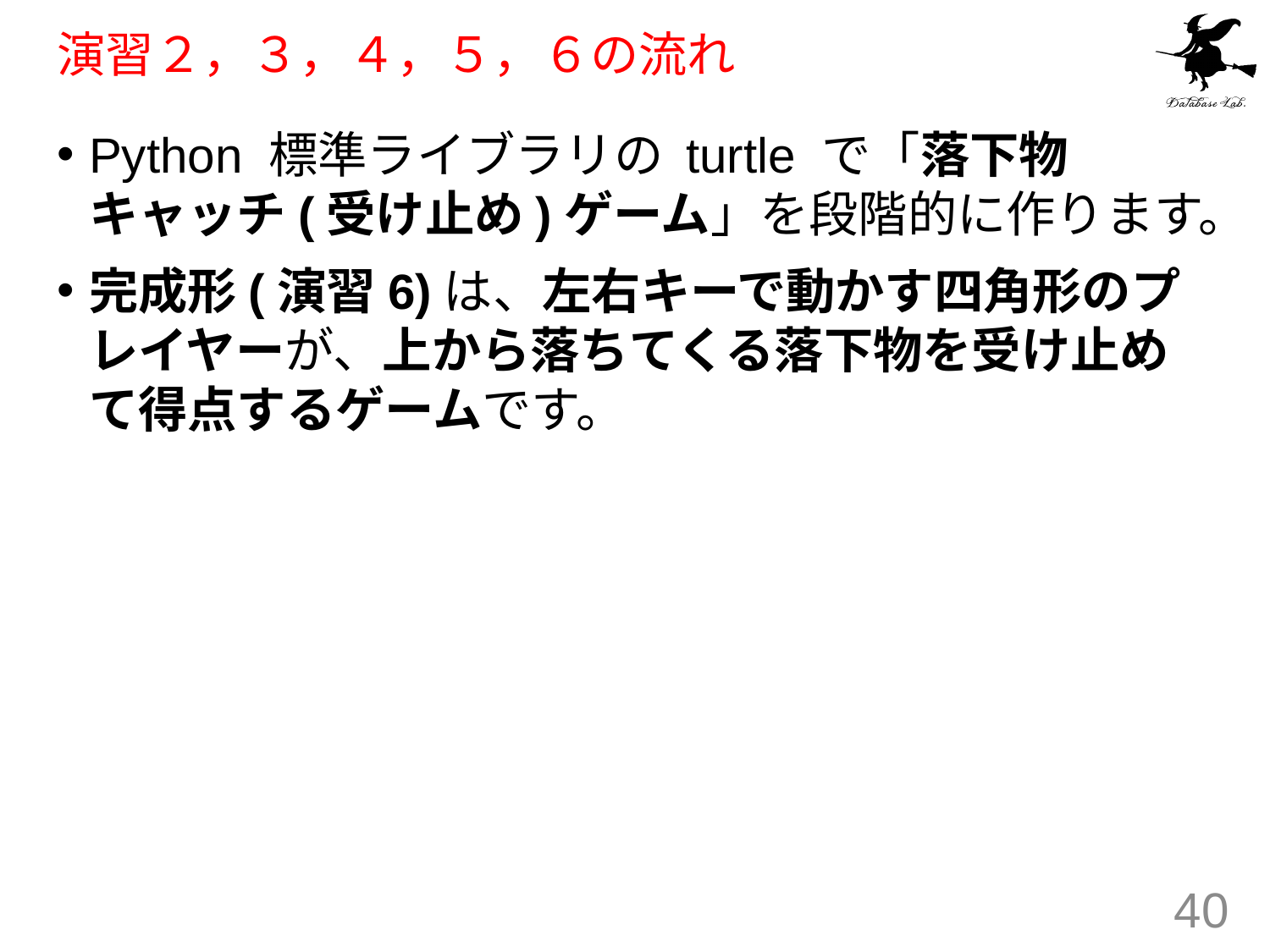

# 演習２，３，４，５，６の流れ
Python 標準ライブラリの turtle で「落下物キャッチ(受け止め)ゲーム」を段階的に作ります。
完成形(演習6)は、左右キーで動かす四角形のプレイヤーが、上から落ちてくる落下物を受け止めて得点するゲームです。
40